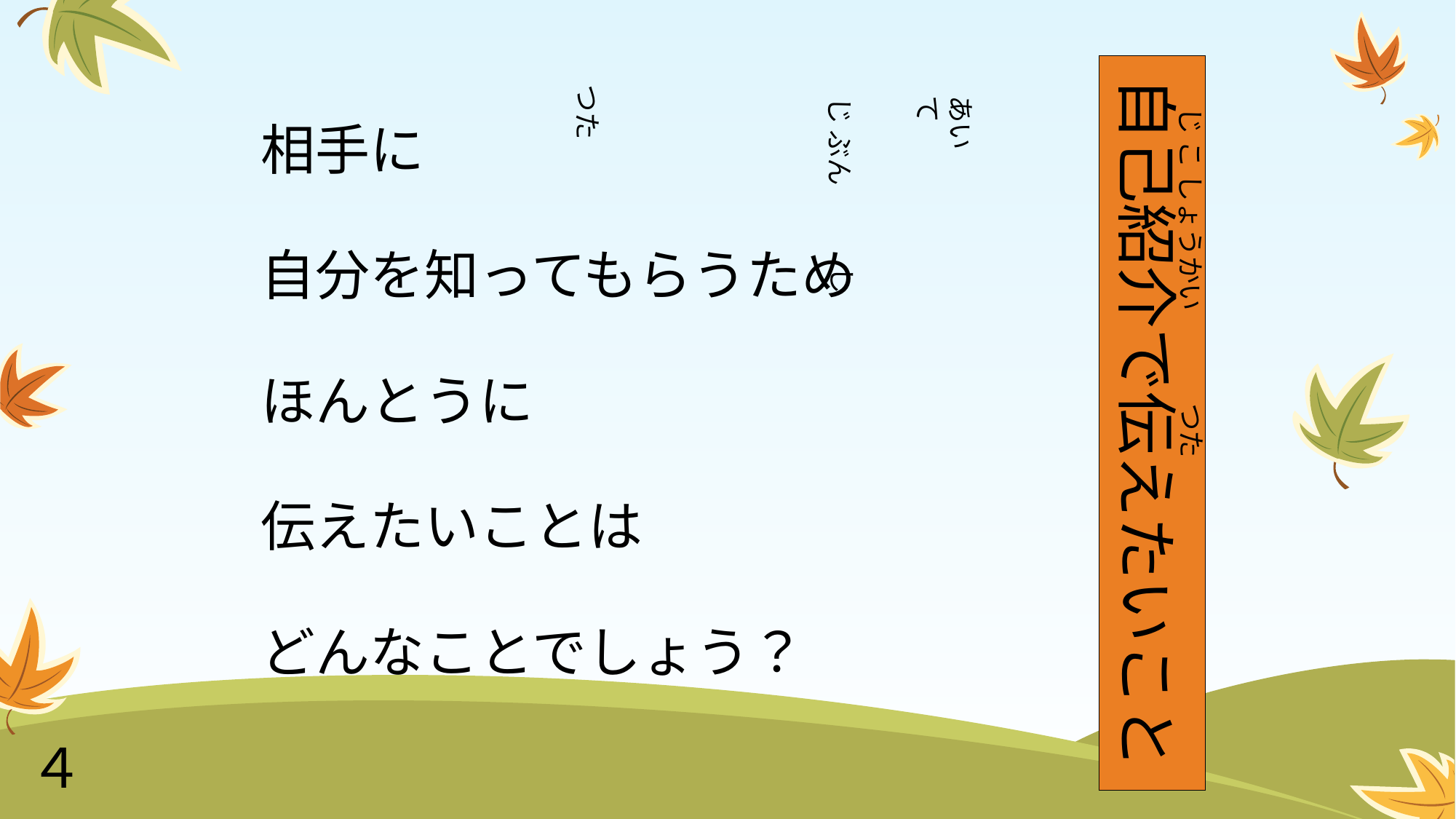

自己紹介で伝えたいこと
相手に
自分を知ってもらうため
ほんとうに
伝えたいことは
どんなことでしょう？
つた
あい て
じ ぶん
じ こ しょうかい
し
つた
４